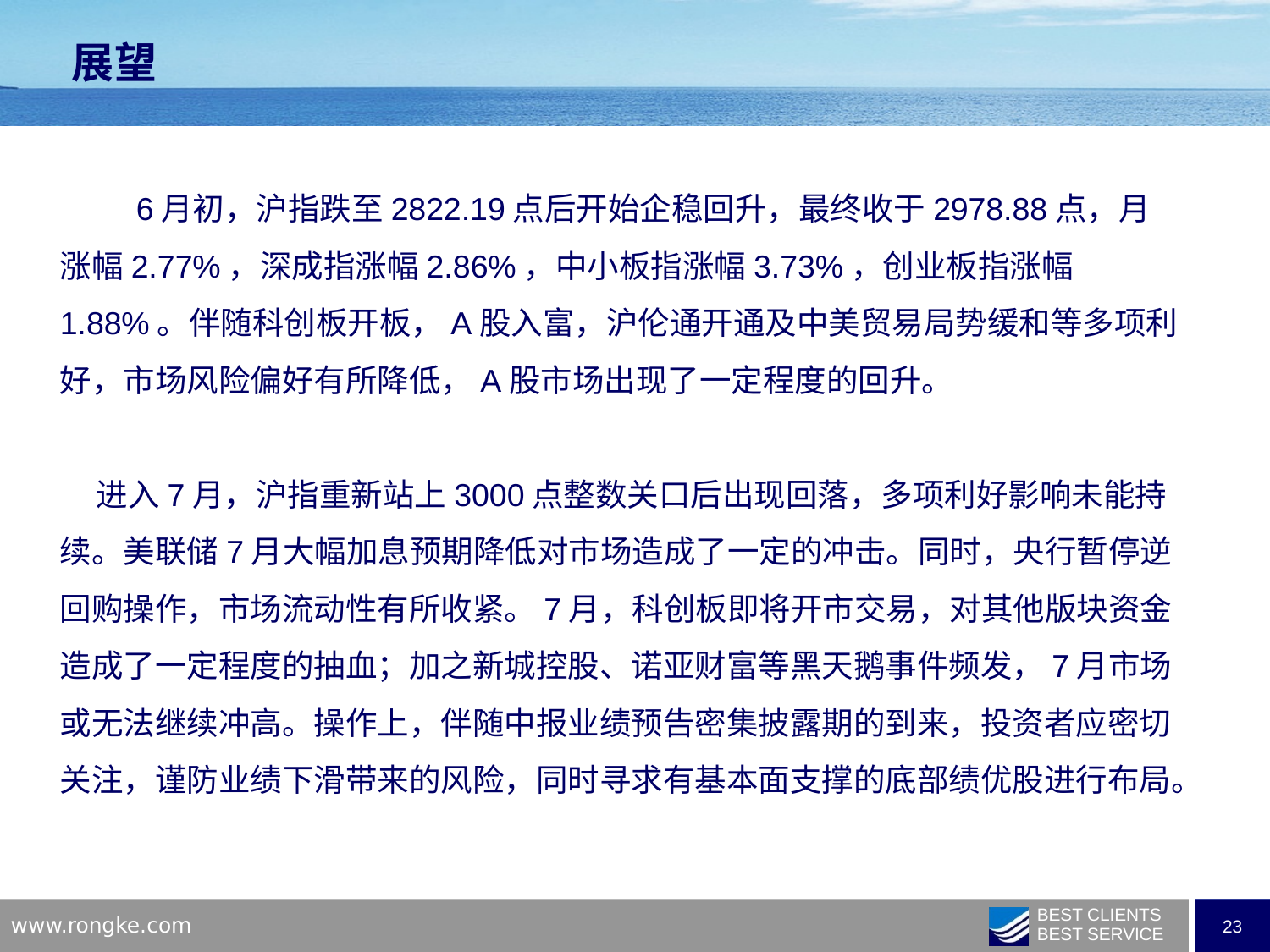

展望

    6月初，沪指跌至2822.19点后开始企稳回升，最终收于2978.88点，月涨幅2.77%，深成指涨幅2.86%，中小板指涨幅3.73%，创业板指涨幅1.88%。伴随科创板开板，A股入富，沪伦通开通及中美贸易局势缓和等多项利好，市场风险偏好有所降低，A股市场出现了一定程度的回升。

    进入7月，沪指重新站上3000点整数关口后出现回落，多项利好影响未能持续。美联储7月大幅加息预期降低对市场造成了一定的冲击。同时，央行暂停逆回购操作，市场流动性有所收紧。7月，科创板即将开市交易，对其他版块资金造成了一定程度的抽血；加之新城控股、诺亚财富等黑天鹅事件频发，7月市场或无法继续冲高。操作上，伴随中报业绩预告密集披露期的到来，投资者应密切关注，谨防业绩下滑带来的风险，同时寻求有基本面支撑的底部绩优股进行布局。